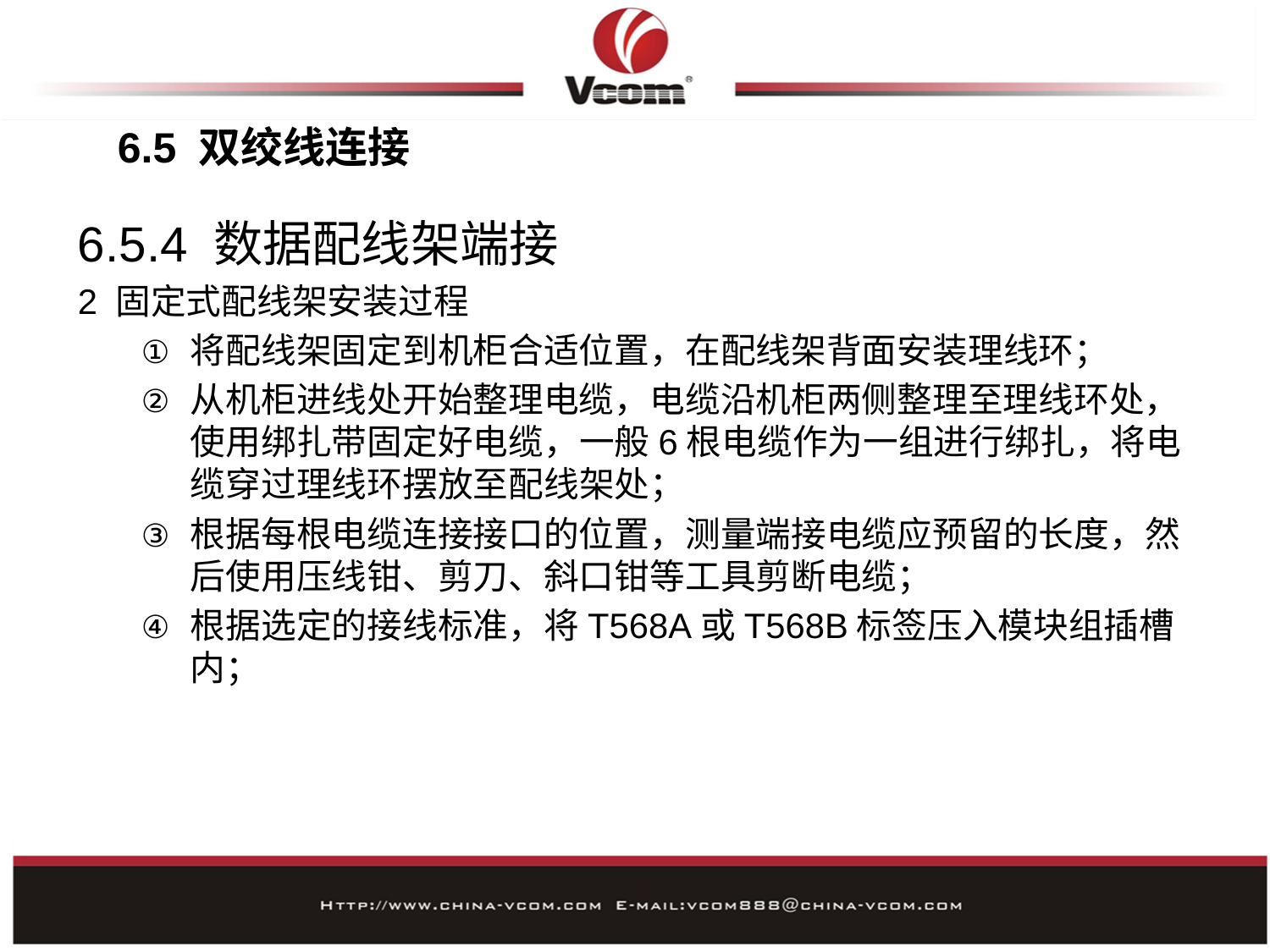

# 6.5 双绞线连接
6.5.4 数据配线架端接
2 固定式配线架安装过程
将配线架固定到机柜合适位置，在配线架背面安装理线环；
从机柜进线处开始整理电缆，电缆沿机柜两侧整理至理线环处，使用绑扎带固定好电缆，一般6根电缆作为一组进行绑扎，将电缆穿过理线环摆放至配线架处；
根据每根电缆连接接口的位置，测量端接电缆应预留的长度，然后使用压线钳、剪刀、斜口钳等工具剪断电缆；
根据选定的接线标准，将T568A或T568B标签压入模块组插槽内；